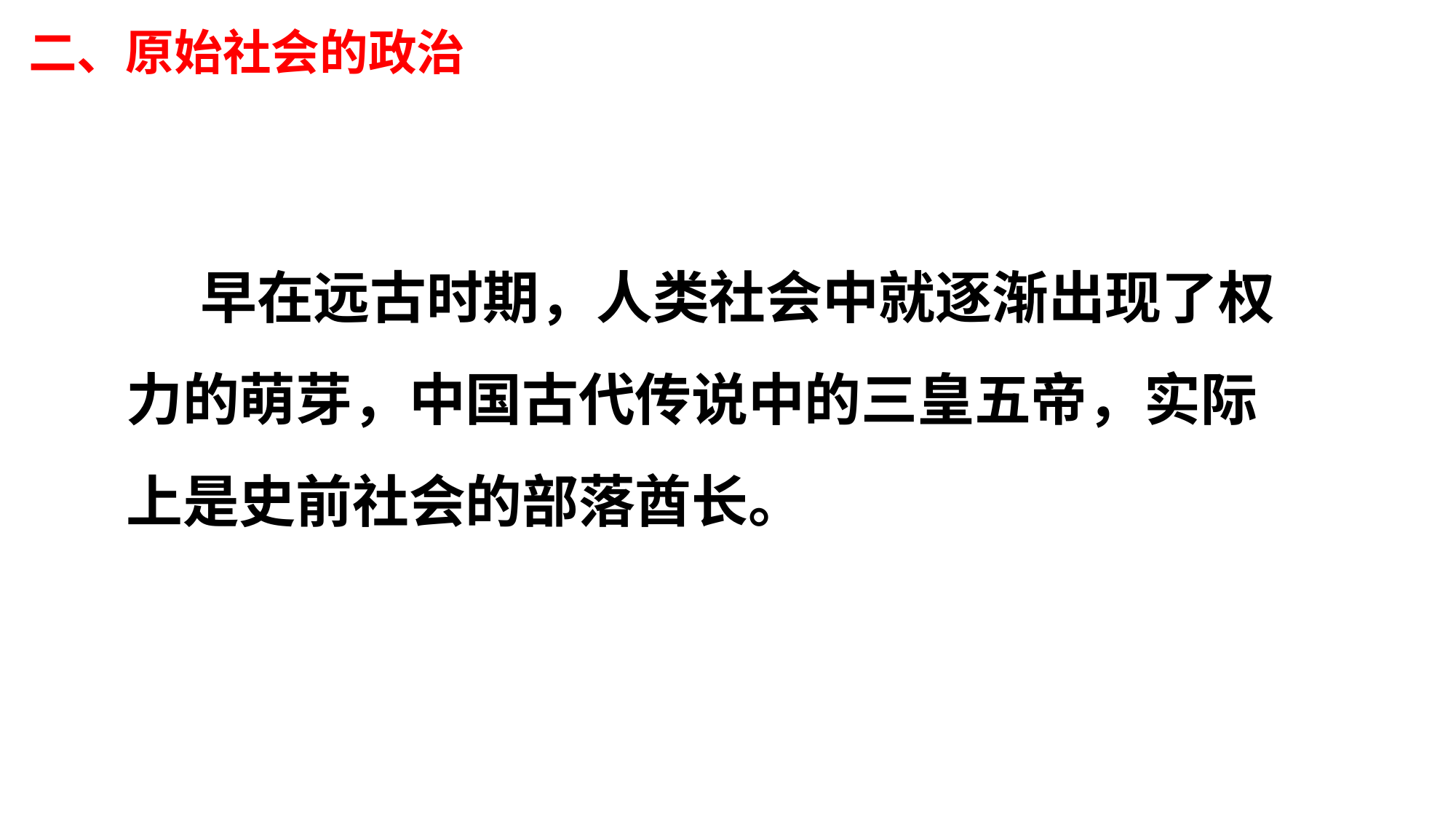

二、原始社会的政治
        早在远古时期，人类社会中就逐渐出现了权力的萌芽，中国古代传说中的三皇五帝，实际上是史前社会的部落酋长。